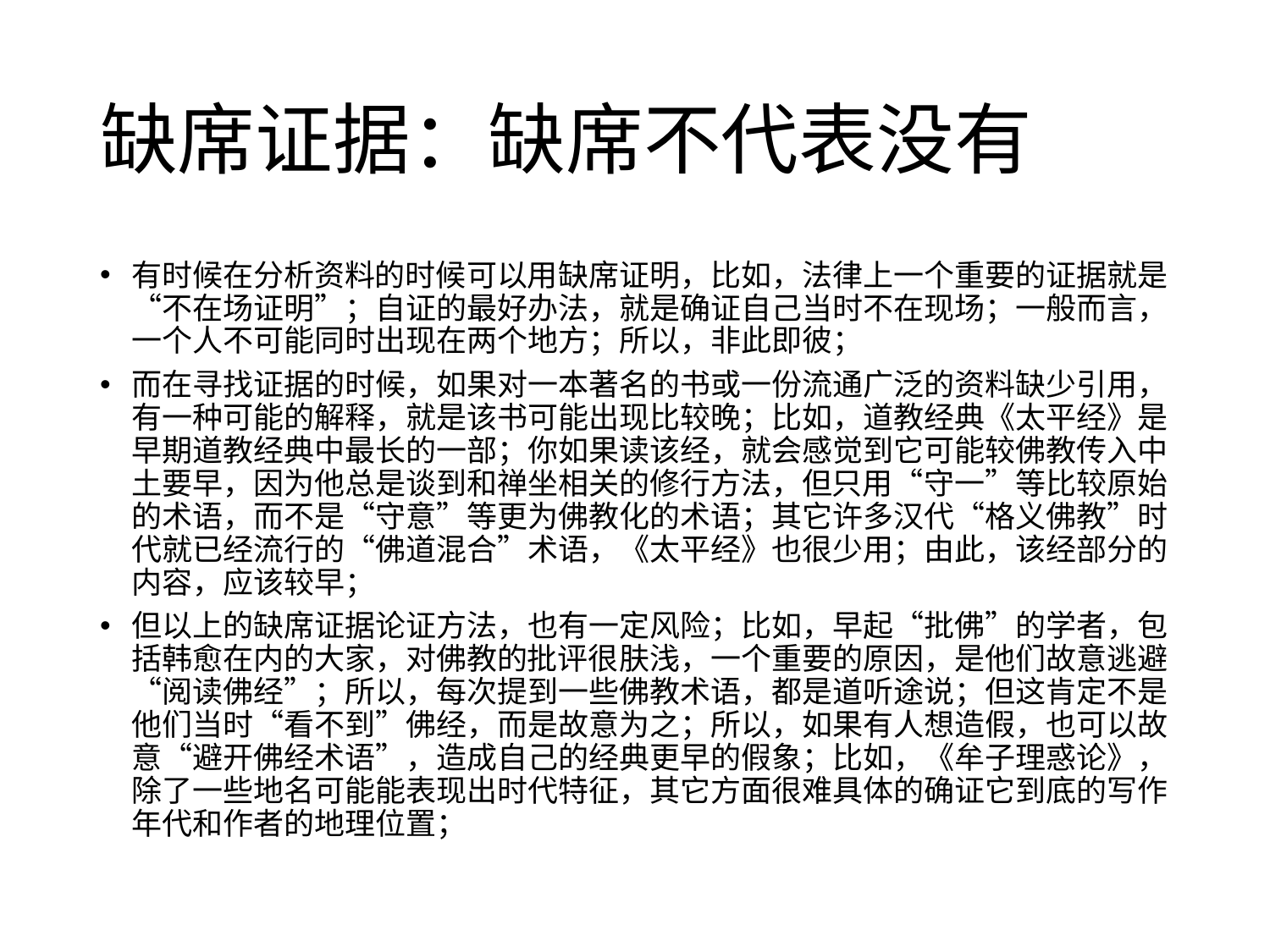

# 缺席证据：缺席不代表没有
有时候在分析资料的时候可以用缺席证明，比如，法律上一个重要的证据就是“不在场证明”；自证的最好办法，就是确证自己当时不在现场；一般而言，一个人不可能同时出现在两个地方；所以，非此即彼；
而在寻找证据的时候，如果对一本著名的书或一份流通广泛的资料缺少引用，有一种可能的解释，就是该书可能出现比较晚；比如，道教经典《太平经》是早期道教经典中最长的一部；你如果读该经，就会感觉到它可能较佛教传入中土要早，因为他总是谈到和禅坐相关的修行方法，但只用“守一”等比较原始的术语，而不是“守意”等更为佛教化的术语；其它许多汉代“格义佛教”时代就已经流行的“佛道混合”术语，《太平经》也很少用；由此，该经部分的内容，应该较早；
但以上的缺席证据论证方法，也有一定风险；比如，早起“批佛”的学者，包括韩愈在内的大家，对佛教的批评很肤浅，一个重要的原因，是他们故意逃避“阅读佛经”；所以，每次提到一些佛教术语，都是道听途说；但这肯定不是他们当时“看不到”佛经，而是故意为之；所以，如果有人想造假，也可以故意“避开佛经术语”，造成自己的经典更早的假象；比如，《牟子理惑论》，除了一些地名可能能表现出时代特征，其它方面很难具体的确证它到底的写作年代和作者的地理位置；